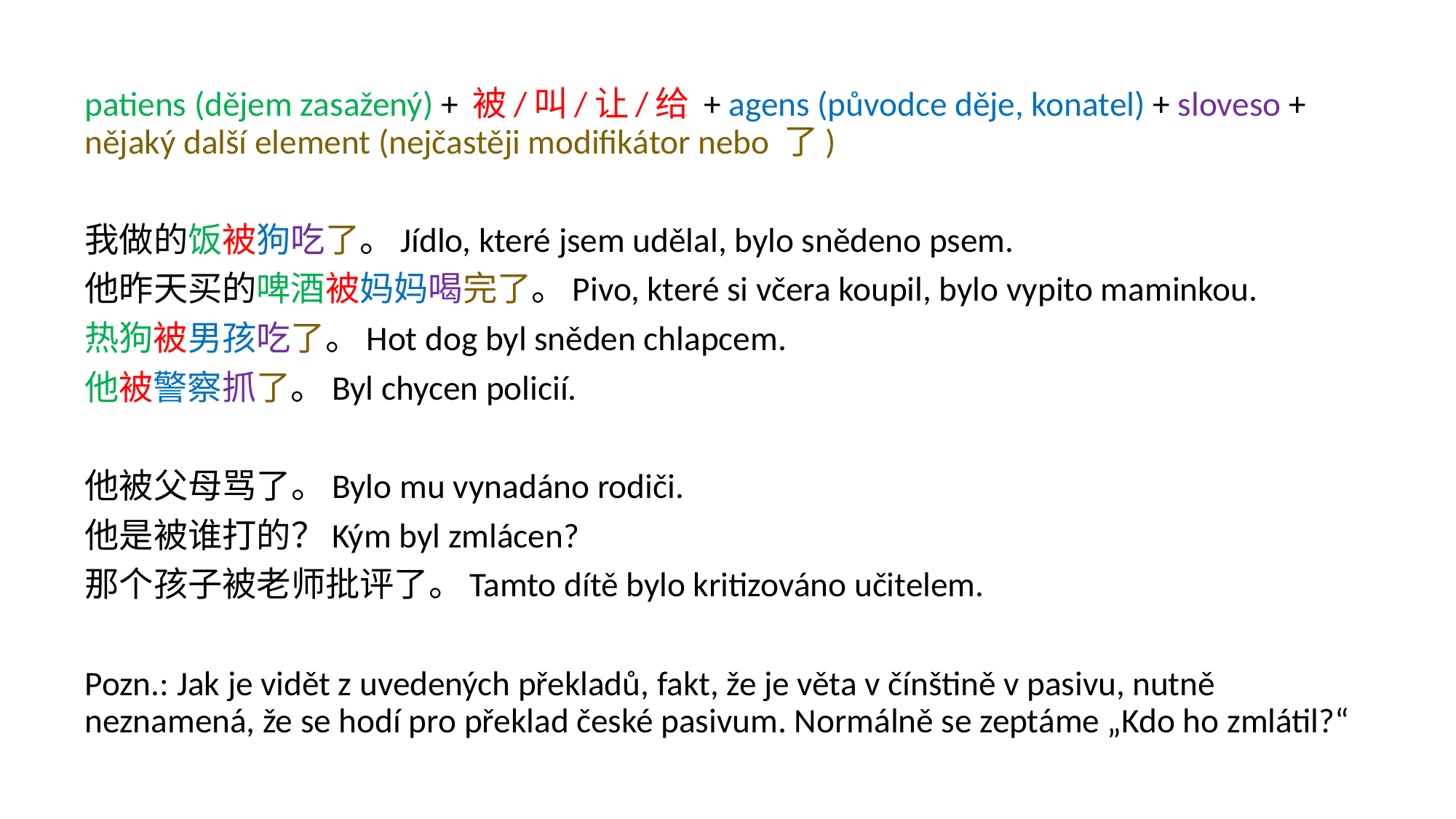

patiens (dějem zasažený) + 被/叫/让/给 + agens (původce děje, konatel) + sloveso + nějaký další element (nejčastěji modifikátor nebo 了)

我做的饭被狗吃了。Jídlo, které jsem udělal, bylo snědeno psem.
他昨天买的啤酒被妈妈喝完了。Pivo, které si včera koupil, bylo vypito maminkou.
热狗被男孩吃了。Hot dog byl sněden chlapcem.
他被警察抓了。Byl chycen policií.

他被父母骂了。Bylo mu vynadáno rodiči.
他是被谁打的？Kým byl zmlácen?
那个孩子被老师批评了。Tamto dítě bylo kritizováno učitelem.

Pozn.: Jak je vidět z uvedených překladů, fakt, že je věta v čínštině v pasivu, nutně neznamená, že se hodí pro překlad české pasivum. Normálně se zeptáme „Kdo ho zmlátil?“